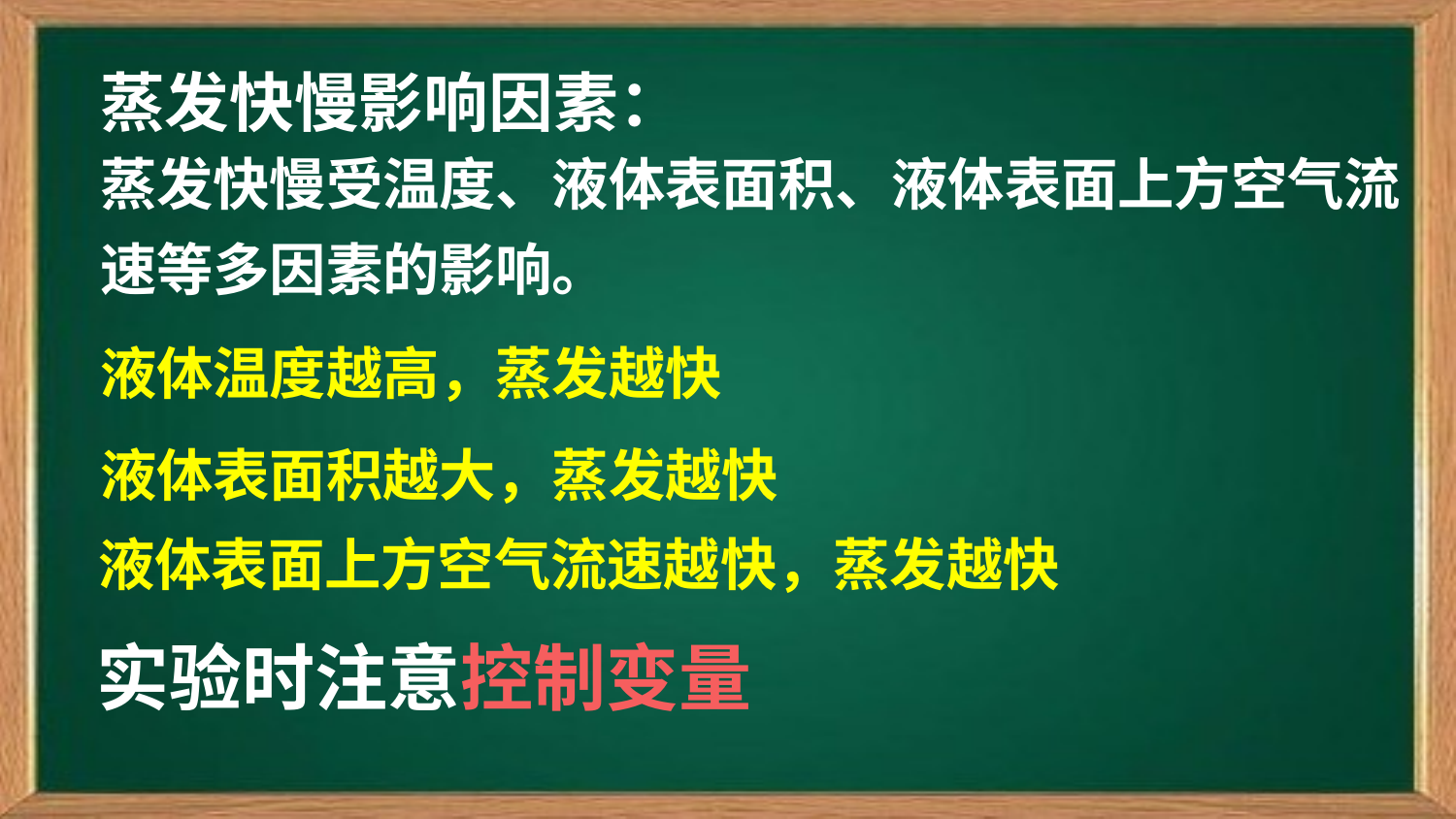

蒸发快慢影响因素：
蒸发快慢受温度、液体表面积、液体表面上方空气流速等多因素的影响。
液体温度越高，蒸发越快

液体表面积越大，蒸发越快
液体表面上方空气流速越快，蒸发越快
实验时注意控制变量